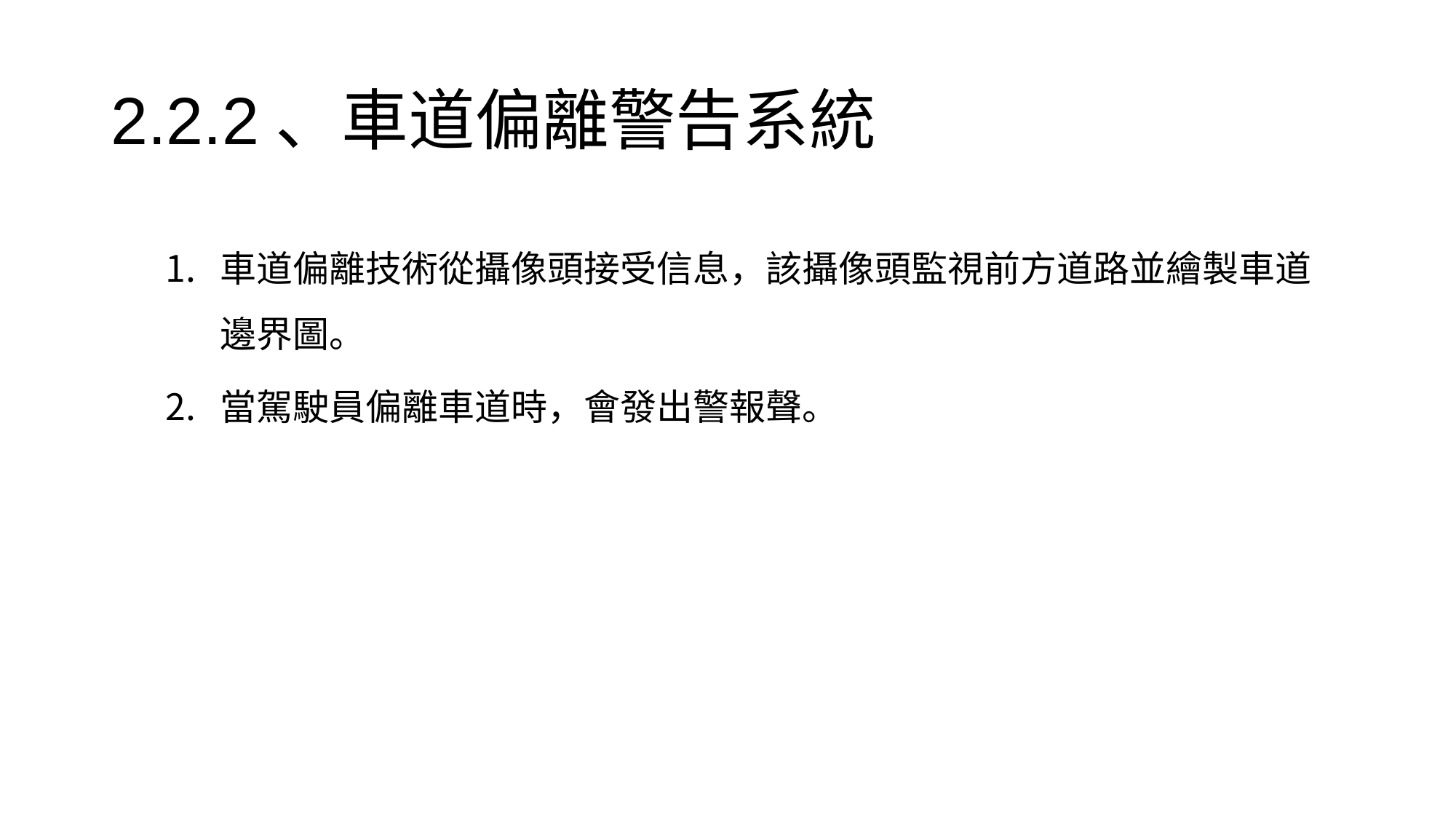

# 2.2.2、車道偏離警告系統
車道偏離技術從攝像頭接受信息，該攝像頭監視前方道路並繪製車道邊界圖。
當駕駛員偏離車道時，會發出警報聲。